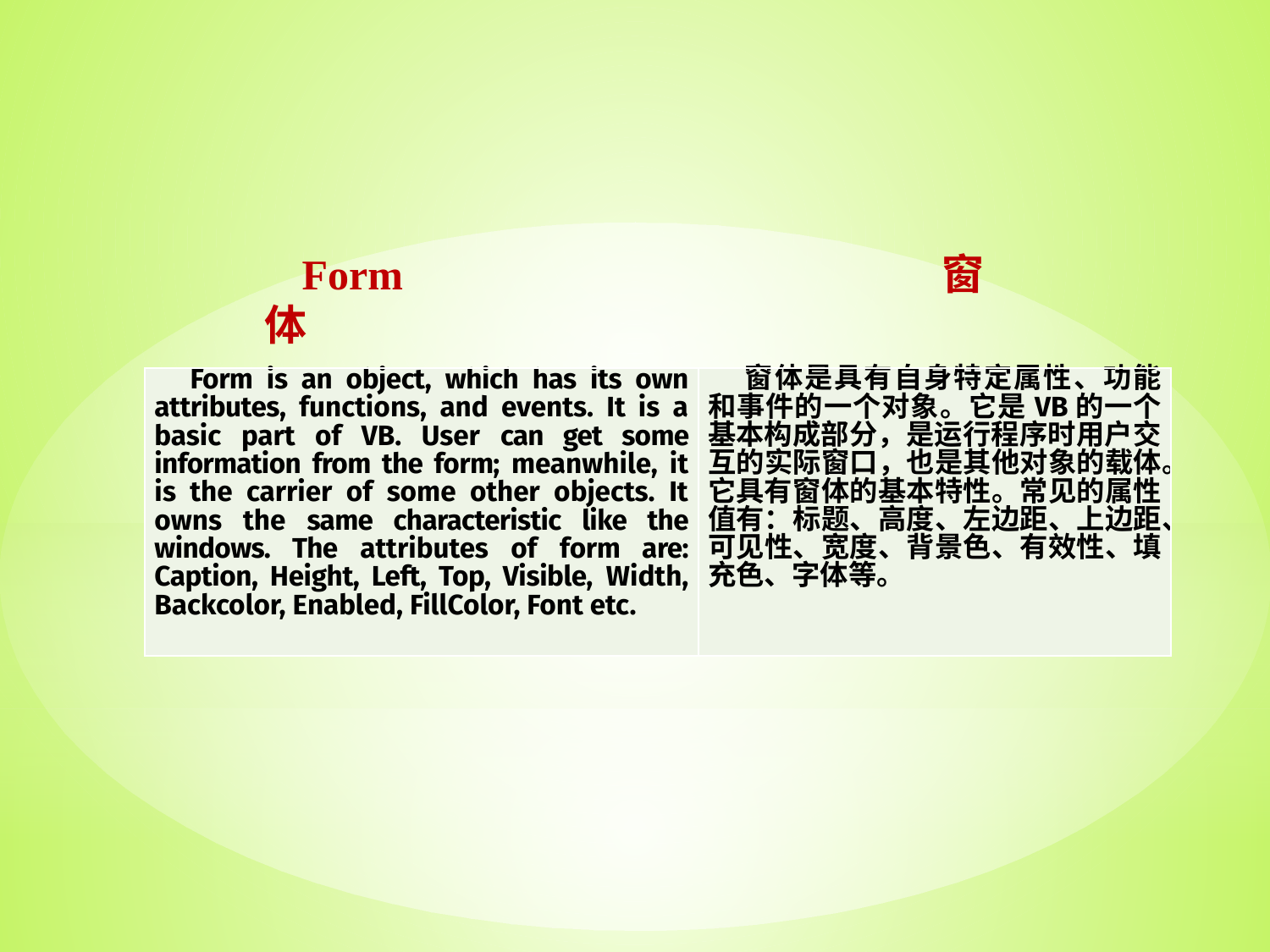

Form				   窗体
| Form is an object, which has its own attributes, functions, and events. It is a basic part of VB. User can get some information from the form; meanwhile, it is the carrier of some other objects. It owns the same characteristic like the windows. The attributes of form are: Caption, Height, Left, Top, Visible, Width, Backcolor, Enabled, FillColor, Font etc. | 窗体是具有自身特定属性、功能和事件的一个对象。它是VB的一个基本构成部分，是运行程序时用户交互的实际窗口，也是其他对象的载体。它具有窗体的基本特性。常见的属性值有：标题、高度、左边距、上边距、可见性、宽度、背景色、有效性、填充色、字体等。 |
| --- | --- |